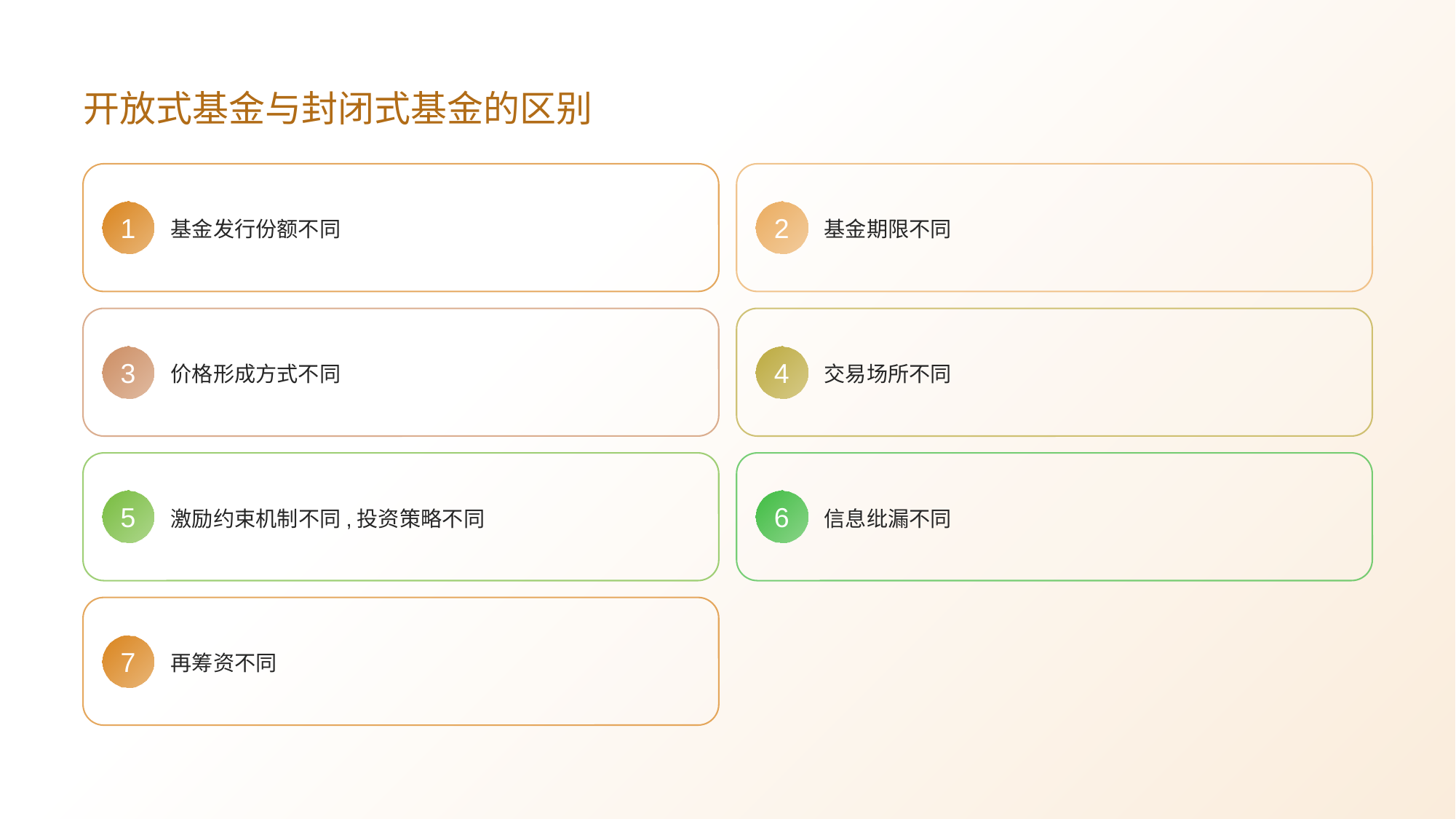

# 开放式基金与封闭式基金的区别
基金发行份额不同
基金期限不同
1
2
价格形成方式不同
交易场所不同
3
4
激励约束机制不同,投资策略不同
信息纰漏不同
5
6
再筹资不同
7